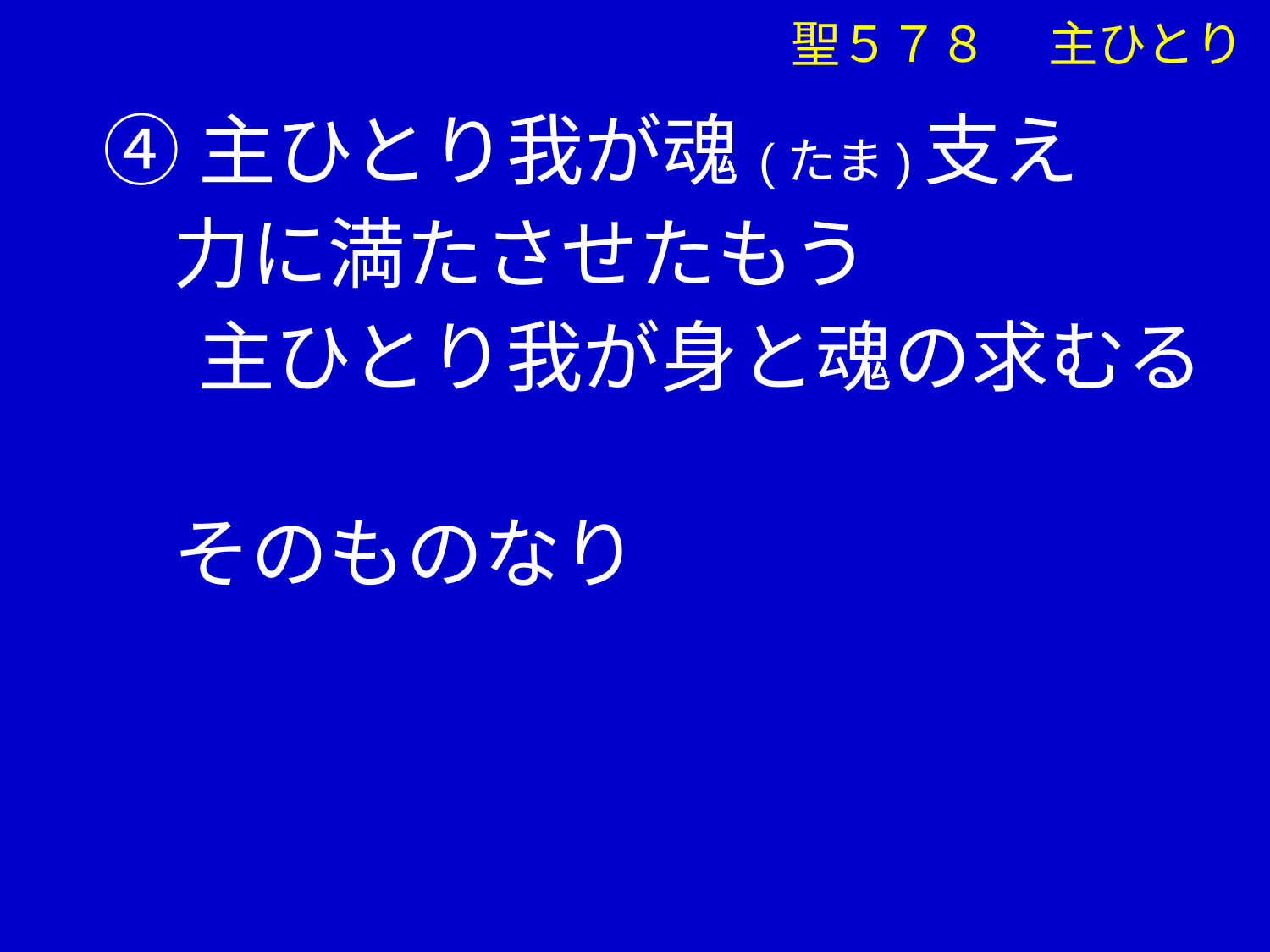

④主ひとり我が魂(たま)支え
   力に満たさせたもう
　 主ひとり我が身と魂の求むる
   そのものなり
　　　　　　　聖５７８　 主ひとり